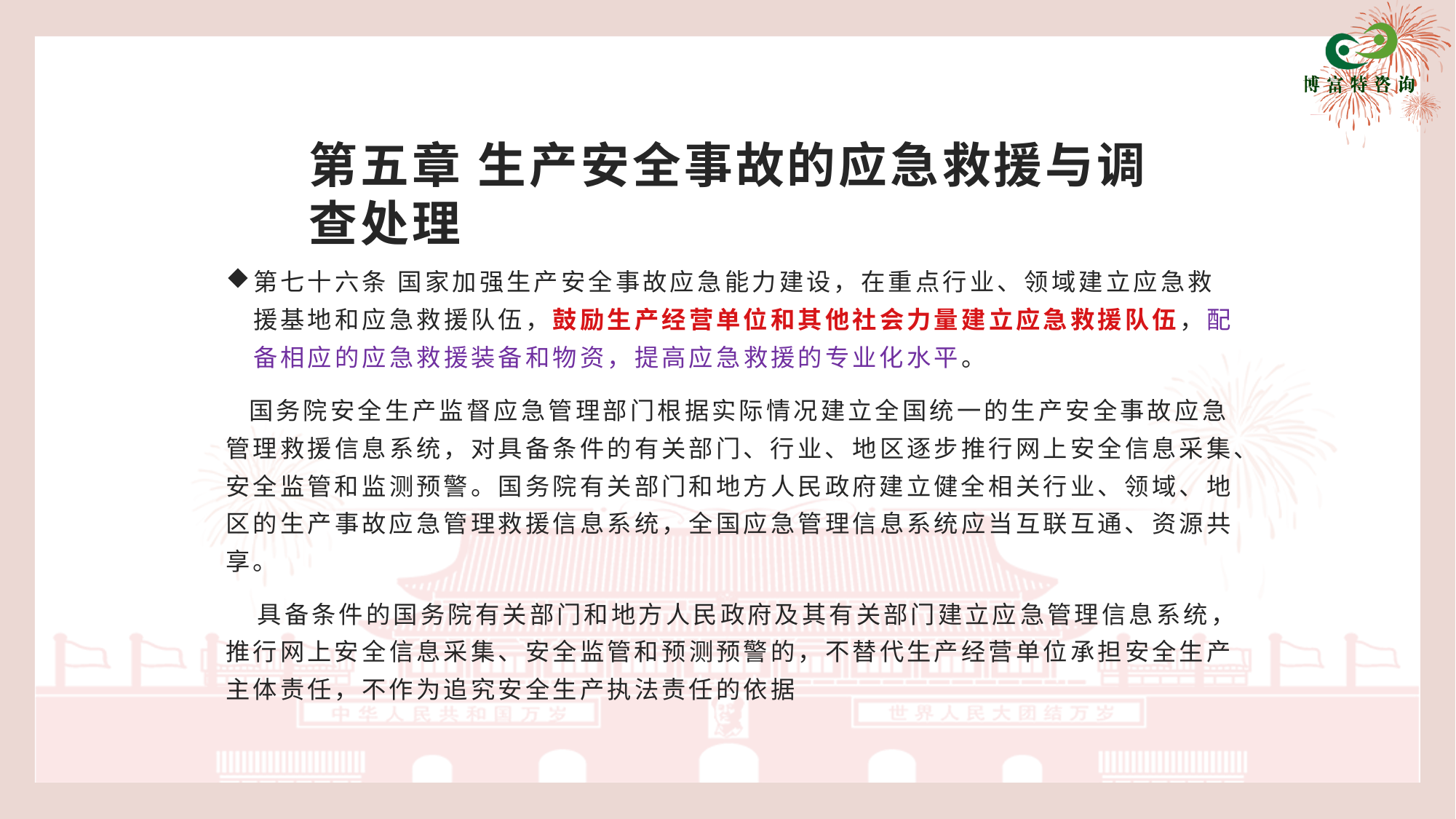

# 第五章 生产安全事故的应急救援与调查处理
第七十六条 国家加强生产安全事故应急能力建设，在重点行业、领域建立应急救援基地和应急救援队伍，鼓励生产经营单位和其他社会力量建立应急救援队伍，配备相应的应急救援装备和物资，提高应急救援的专业化水平。
  国务院安全生产监督应急管理部门根据实际情况建立全国统一的生产安全事故应急管理救援信息系统，对具备条件的有关部门、行业、地区逐步推行网上安全信息采集、安全监管和监测预警。国务院有关部门和地方人民政府建立健全相关行业、领域、地区的生产事故应急管理救援信息系统，全国应急管理信息系统应当互联互通、资源共享。
   具备条件的国务院有关部门和地方人民政府及其有关部门建立应急管理信息系统，推行网上安全信息采集、安全监管和预测预警的，不替代生产经营单位承担安全生产主体责任，不作为追究安全生产执法责任的依据